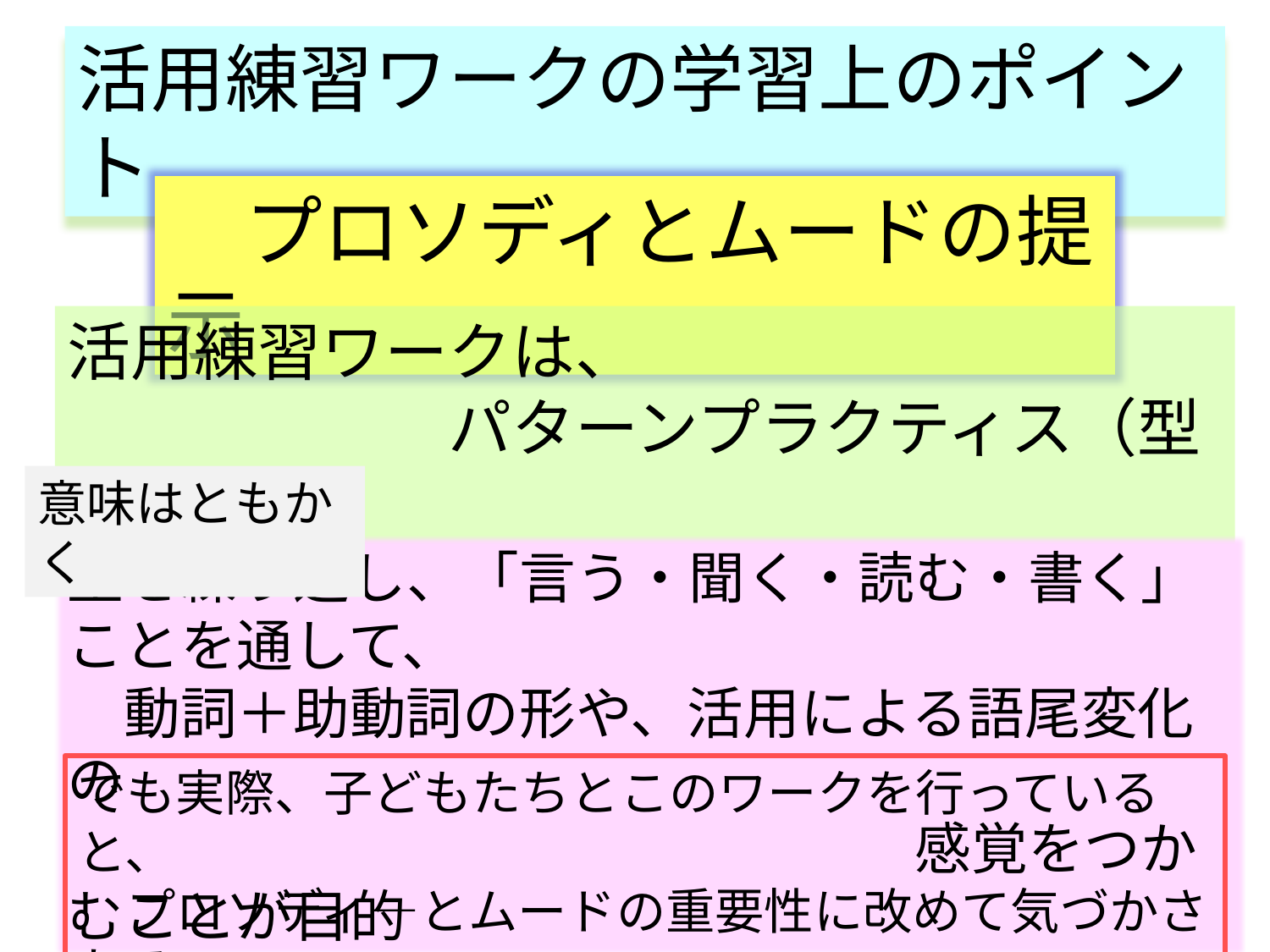

活用練習ワークの学習上のポイント
　プロソディとムードの提示
活用練習ワークは、
　　　　　　パターンプラクティス（型の学習）
意味はともかく
型を繰り返し、「言う・聞く・読む・書く」ことを通して、
　動詞＋助動詞の形や、活用による語尾変化の
　　　　　　　　　　　　　　　感覚をつかむことが目的
でも実際、子どもたちとこのワークを行っていると、
　プロソディ―とムードの重要性に改めて気づかされる